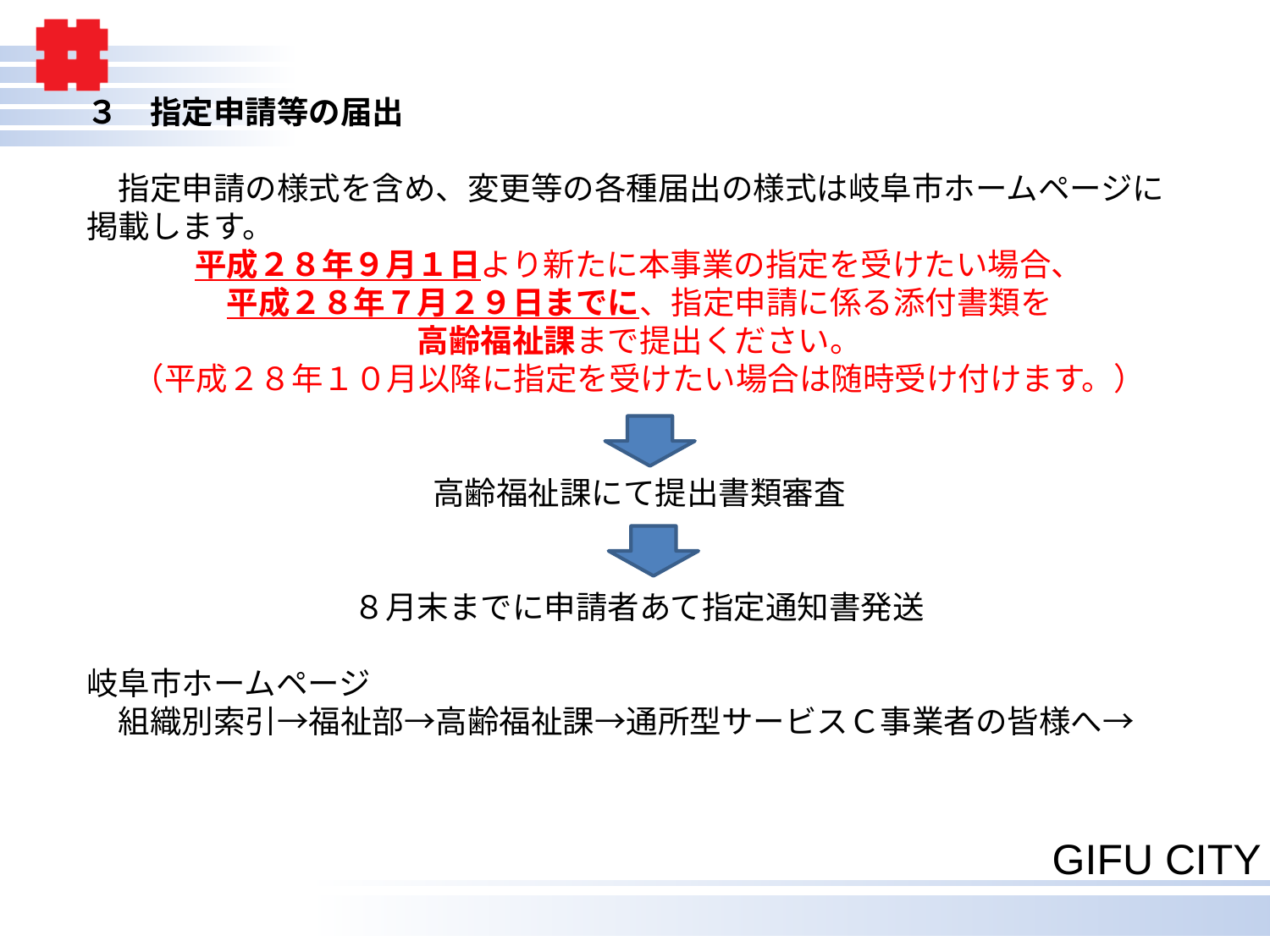

３　指定申請等の届出

　指定申請の様式を含め、変更等の各種届出の様式は岐阜市ホームページに掲載します。
平成２８年９月１日より新たに本事業の指定を受けたい場合、
平成２８年７月２９日までに、指定申請に係る添付書類を
高齢福祉課まで提出ください。
（平成２８年１０月以降に指定を受けたい場合は随時受け付けます。）

高齢福祉課にて提出書類審査

８月末までに申請者あて指定通知書発送

岐阜市ホームページ
　組織別索引→福祉部→高齢福祉課→通所型サービスＣ事業者の皆様へ→